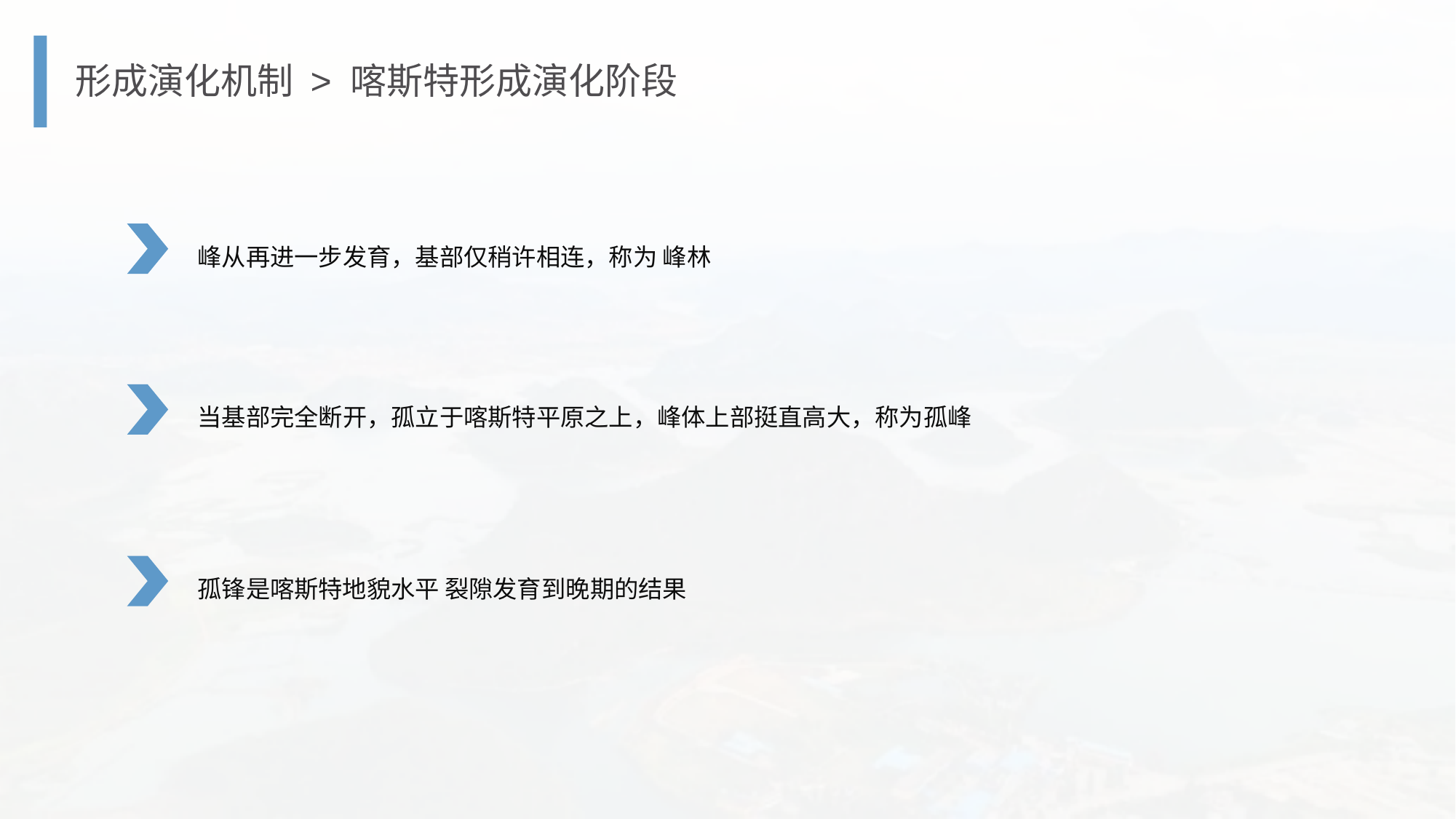

形成演化机制 > 喀斯特形成演化阶段
峰从再进一步发育，基部仅稍许相连，称为 峰林

当基部完全断开，孤立于喀斯特平原之上，峰体上部挺直高大，称为孤峰

孤锋是喀斯特地貌水平 裂隙发育到晚期的结果